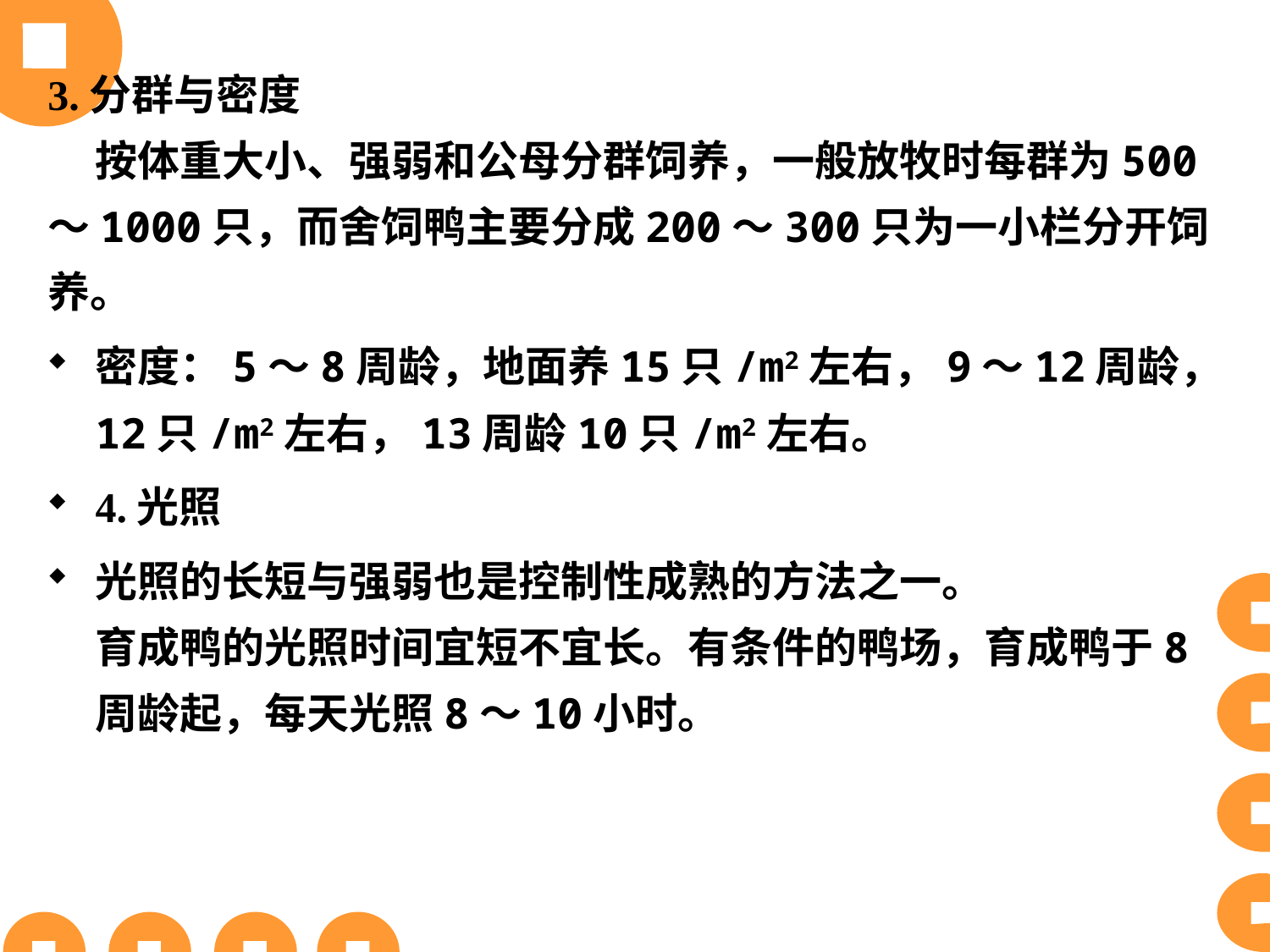

3.分群与密度
     按体重大小、强弱和公母分群饲养，一般放牧时每群为500～1000只，而舍饲鸭主要分成200～300只为一小栏分开饲养。
密度：5～8周龄，地面养15只/m2左右，9～12周龄，12只/m2左右，13周龄10只/m2左右。
4.光照
光照的长短与强弱也是控制性成熟的方法之一。
育成鸭的光照时间宜短不宜长。有条件的鸭场，育成鸭于8周龄起，每天光照8～10小时。